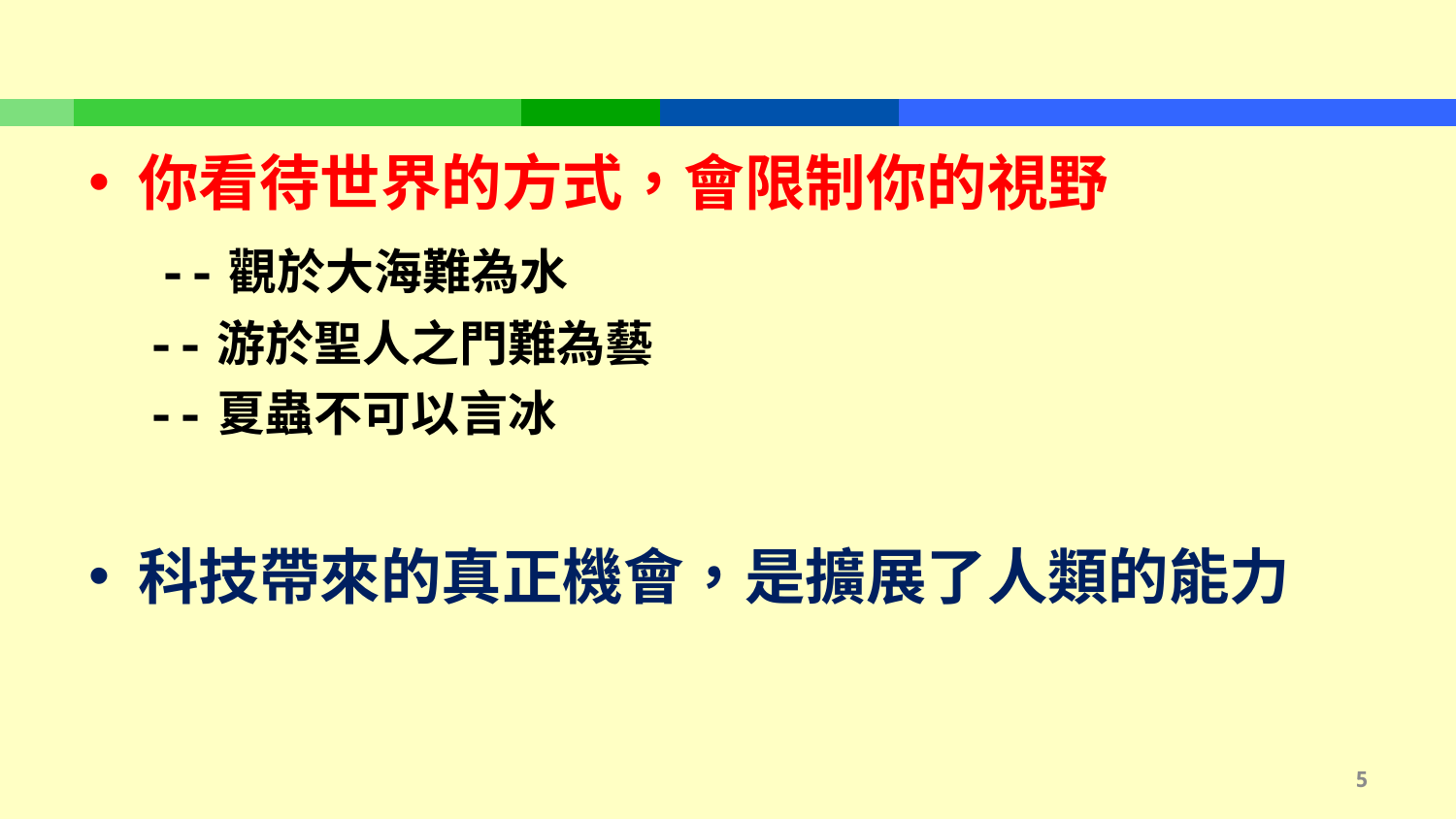

#
你看待世界的方式，會限制你的視野
  --觀於大海難為水
  --游於聖人之門難為藝
  --夏蟲不可以言冰

科技帶來的真正機會，是擴展了人類的能力
5